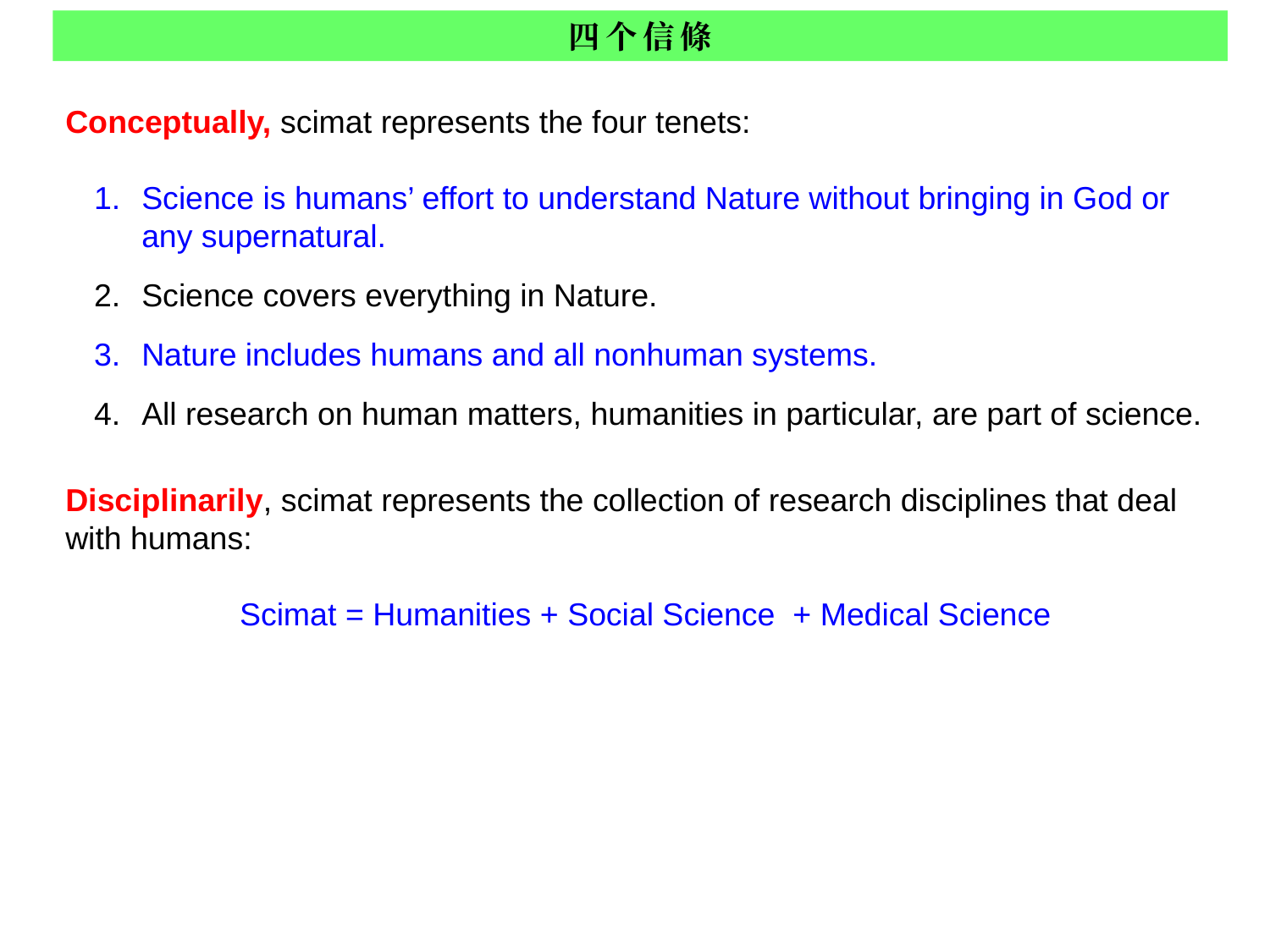

四个信條
Conceptually, scimat represents the four tenets:

Science is humans’ effort to understand Nature without bringing in God or any supernatural.
Science covers everything in Nature.
Nature includes humans and all nonhuman systems.
All research on human matters, humanities in particular, are part of science.

Disciplinarily, scimat represents the collection of research disciplines that deal with humans:

Scimat = Humanities + Social Science  + Medical Science